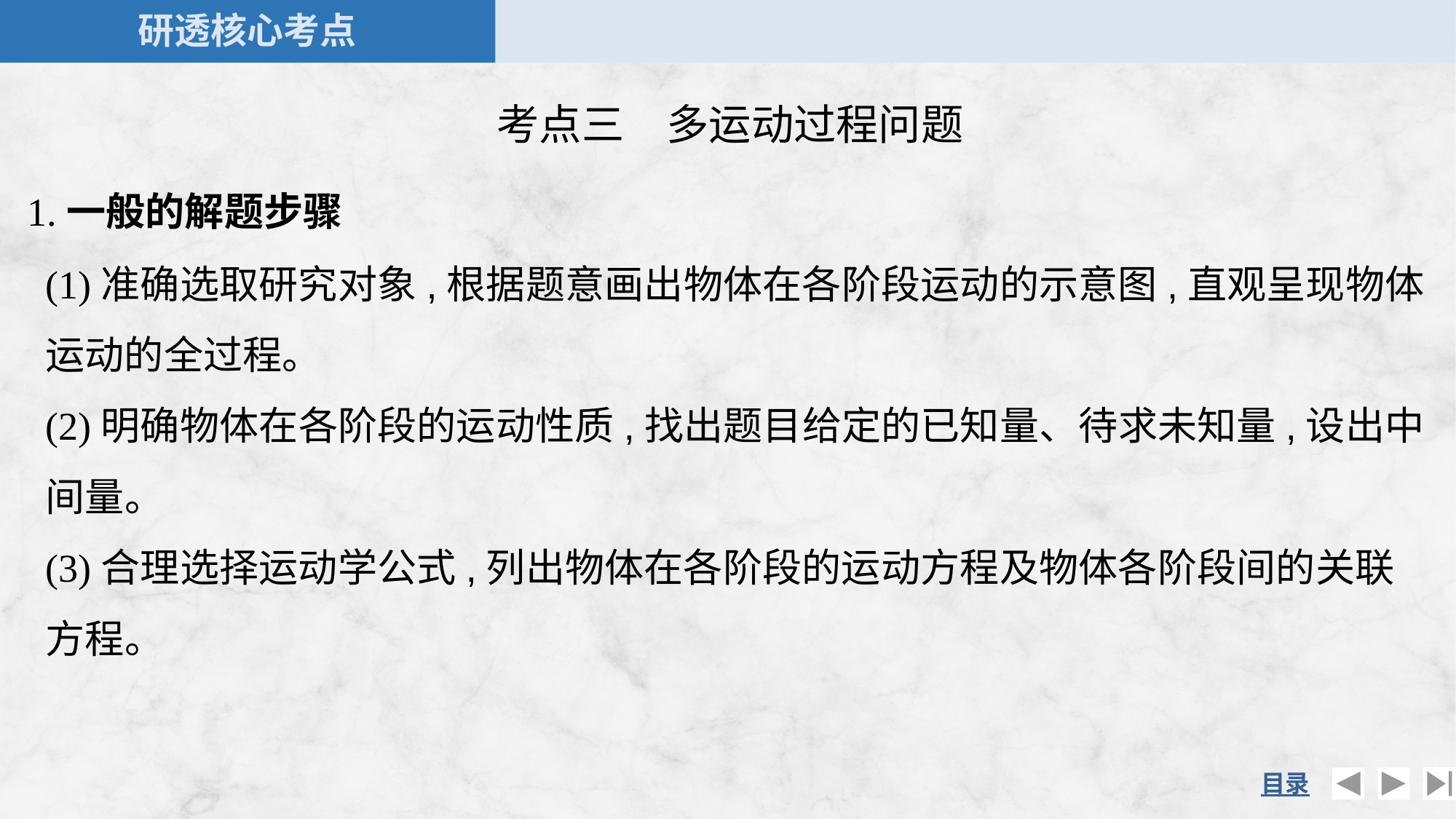

考点三　多运动过程问题
1.一般的解题步骤
(1)准确选取研究对象,根据题意画出物体在各阶段运动的示意图,直观呈现物体运动的全过程。
(2)明确物体在各阶段的运动性质,找出题目给定的已知量、待求未知量,设出中间量。
(3)合理选择运动学公式,列出物体在各阶段的运动方程及物体各阶段间的关联方程。